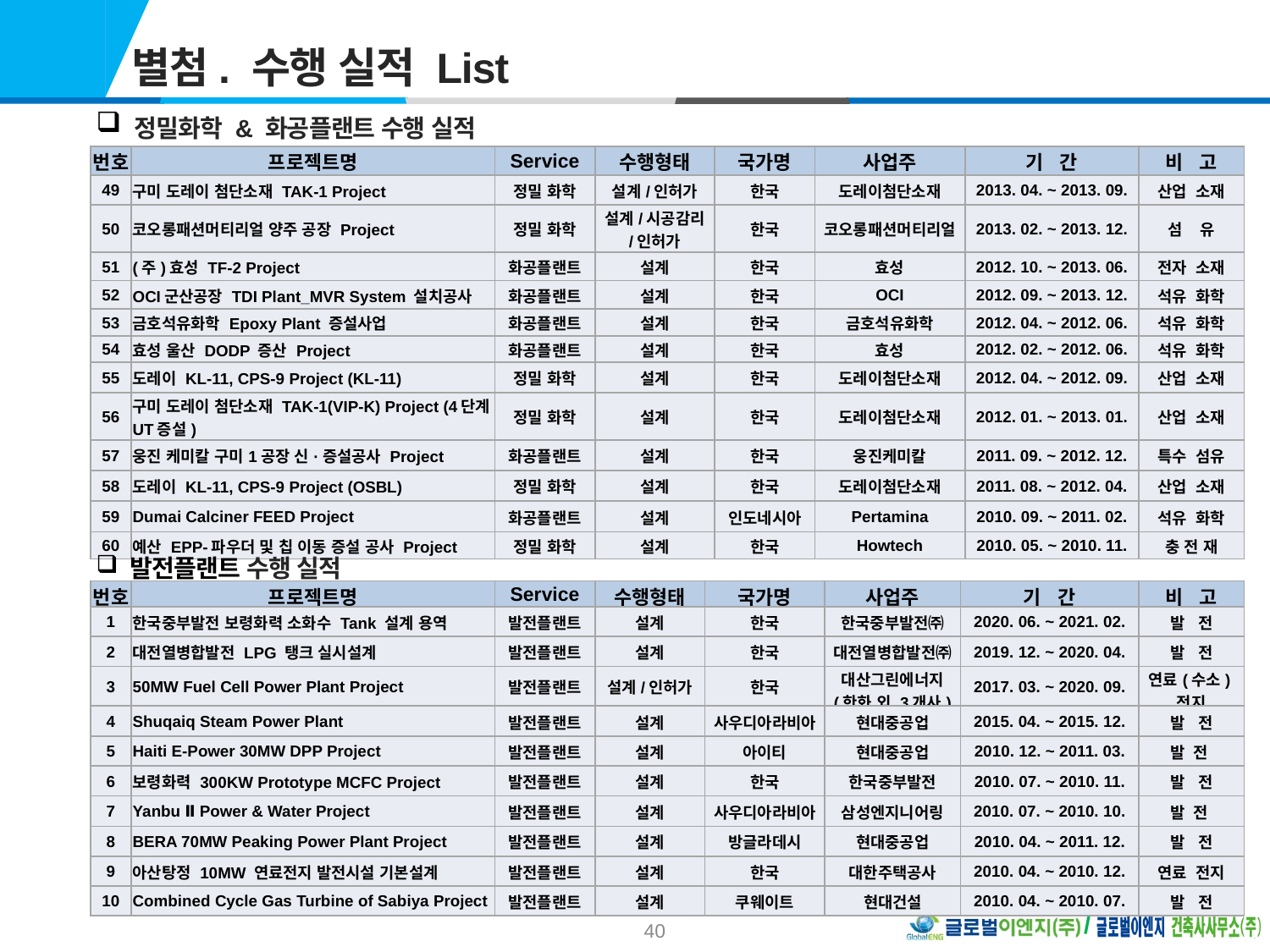

별첨. 수행 실적 List
 정밀화학 & 화공플랜트 수행 실적
| 번호 | 프로젝트명 | Service | 수행형태 | 국가명 | 사업주 | 기 간 | 비 고 |
| --- | --- | --- | --- | --- | --- | --- | --- |
| 49 | 구미 도레이 첨단소재 TAK-1 Project | 정밀 화학 | 설계/인허가 | 한국 | 도레이첨단소재 | 2013. 04. ~ 2013. 09. | 산업 소재 |
| 50 | 코오롱패션머티리얼 양주 공장 Project | 정밀 화학 | 설계/시공감리 /인허가 | 한국 | 코오롱패션머티리얼 | 2013. 02. ~ 2013. 12. | 섬 유 |
| 51 | (주)효성 TF-2 Project | 화공플랜트 | 설계 | 한국 | 효성 | 2012. 10. ~ 2013. 06. | 전자 소재 |
| 52 | OCI군산공장 TDI Plant\_MVR System 설치공사 | 화공플랜트 | 설계 | 한국 | OCI | 2012. 09. ~ 2013. 12. | 석유 화학 |
| 53 | 금호석유화학 Epoxy Plant 증설사업 | 화공플랜트 | 설계 | 한국 | 금호석유화학 | 2012. 04. ~ 2012. 06. | 석유 화학 |
| 54 | 효성 울산 DODP 증산 Project | 화공플랜트 | 설계 | 한국 | 효성 | 2012. 02. ~ 2012. 06. | 석유 화학 |
| 55 | 도레이 KL-11, CPS-9 Project (KL-11) | 정밀 화학 | 설계 | 한국 | 도레이첨단소재 | 2012. 04. ~ 2012. 09. | 산업 소재 |
| 56 | 구미 도레이 첨단소재 TAK-1(VIP-K) Project (4단계UT증설) | 정밀 화학 | 설계 | 한국 | 도레이첨단소재 | 2012. 01. ~ 2013. 01. | 산업 소재 |
| 57 | 웅진 케미칼 구미1공장 신·증설공사 Project | 화공플랜트 | 설계 | 한국 | 웅진케미칼 | 2011. 09. ~ 2012. 12. | 특수 섬유 |
| 58 | 도레이 KL-11, CPS-9 Project (OSBL) | 정밀 화학 | 설계 | 한국 | 도레이첨단소재 | 2011. 08. ~ 2012. 04. | 산업 소재 |
| 59 | Dumai Calciner FEED Project | 화공플랜트 | 설계 | 인도네시아 | Pertamina | 2010. 09. ~ 2011. 02. | 석유 화학 |
| 60 | 예산 EPP-파우더 및 칩 이동 증설 공사 Project | 정밀 화학 | 설계 | 한국 | Howtech | 2010. 05. ~ 2010. 11. | 충 전 재 |
 발전플랜트 수행 실적
| 번호 | 프로젝트명 | Service | 수행형태 | 국가명 | 사업주 | 기 간 | 비 고 |
| --- | --- | --- | --- | --- | --- | --- | --- |
| 1 | 한국중부발전 보령화력 소화수 Tank 설계 용역 | 발전플랜트 | 설계 | 한국 | 한국중부발전㈜ | 2020. 06. ~ 2021. 02. | 발 전 |
| 2 | 대전열병합발전 LPG 탱크 실시설계 | 발전플랜트 | 설계 | 한국 | 대전열병합발전㈜ | 2019. 12. ~ 2020. 04. | 발 전 |
| 3 | 50MW Fuel Cell Power Plant Project | 발전플랜트 | 설계/인허가 | 한국 | 대산그린에너지 (한화 외 3개사) | 2017. 03. ~ 2020. 09. | 연료(수소)전지 |
| 4 | Shuqaiq Steam Power Plant | 발전플랜트 | 설계 | 사우디아라비아 | 현대중공업 | 2015. 04. ~ 2015. 12. | 발 전 |
| 5 | Haiti E-Power 30MW DPP Project | 발전플랜트 | 설계 | 아이티 | 현대중공업 | 2010. 12. ~ 2011. 03. | 발 전 |
| 6 | 보령화력 300KW Prototype MCFC Project | 발전플랜트 | 설계 | 한국 | 한국중부발전 | 2010. 07. ~ 2010. 11. | 발 전 |
| 7 | Yanbu Ⅱ Power & Water Project | 발전플랜트 | 설계 | 사우디아라비아 | 삼성엔지니어링 | 2010. 07. ~ 2010. 10. | 발 전 |
| 8 | BERA 70MW Peaking Power Plant Project | 발전플랜트 | 설계 | 방글라데시 | 현대중공업 | 2010. 04. ~ 2011. 12. | 발 전 |
| 9 | 아산탕정 10MW 연료전지 발전시설 기본설계 | 발전플랜트 | 설계 | 한국 | 대한주택공사 | 2010. 04. ~ 2010. 12. | 연료 전지 |
| 10 | Combined Cycle Gas Turbine of Sabiya Project | 발전플랜트 | 설계 | 쿠웨이트 | 현대건설 | 2010. 04. ~ 2010. 07. | 발 전 |
40